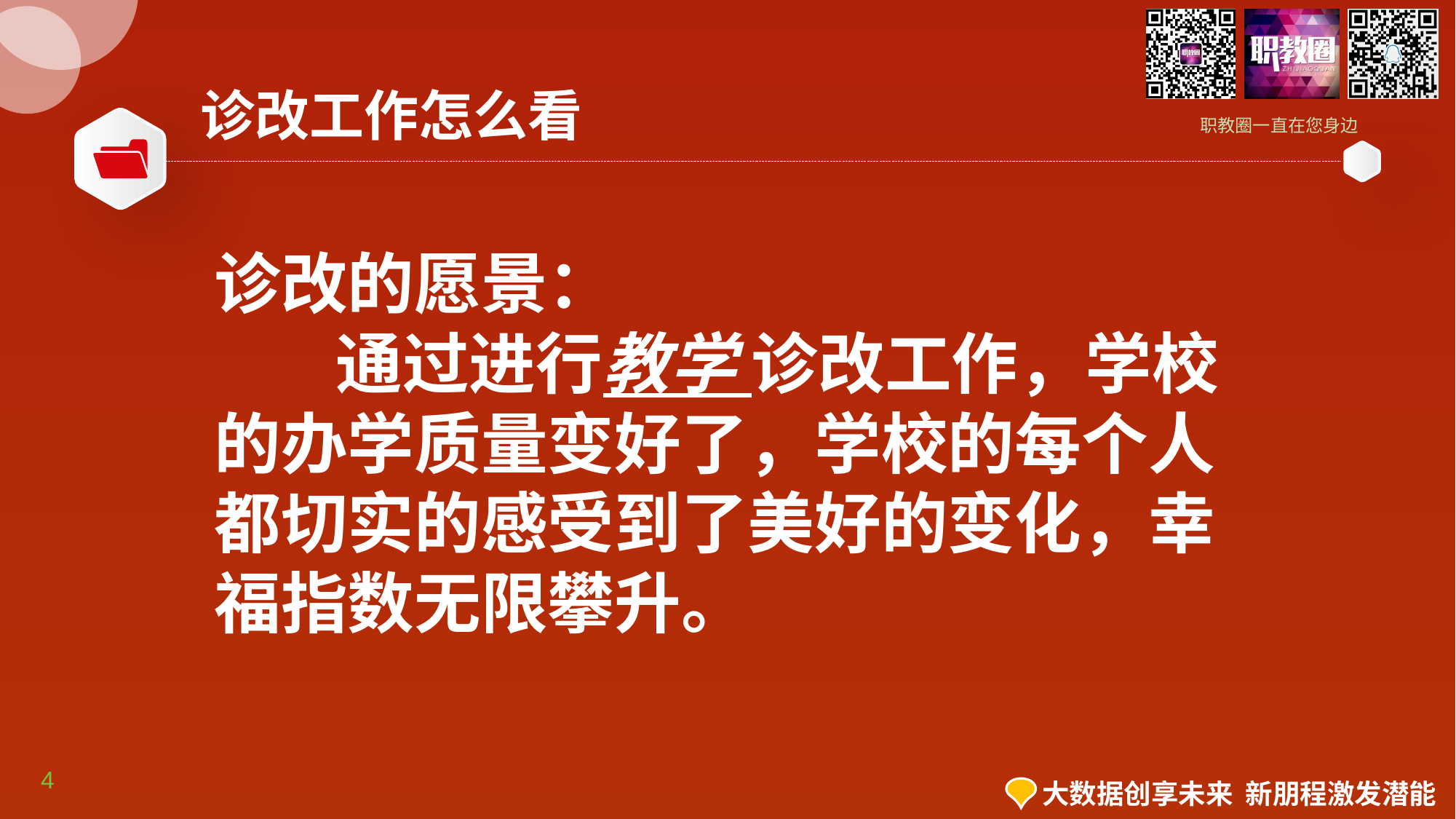

诊改工作怎么看
诊改的愿景：
       通过进行教学 诊改工作，学校的办学质量变好了，学校的每个人都切实的感受到了美好的变化，幸福指数无限攀升。